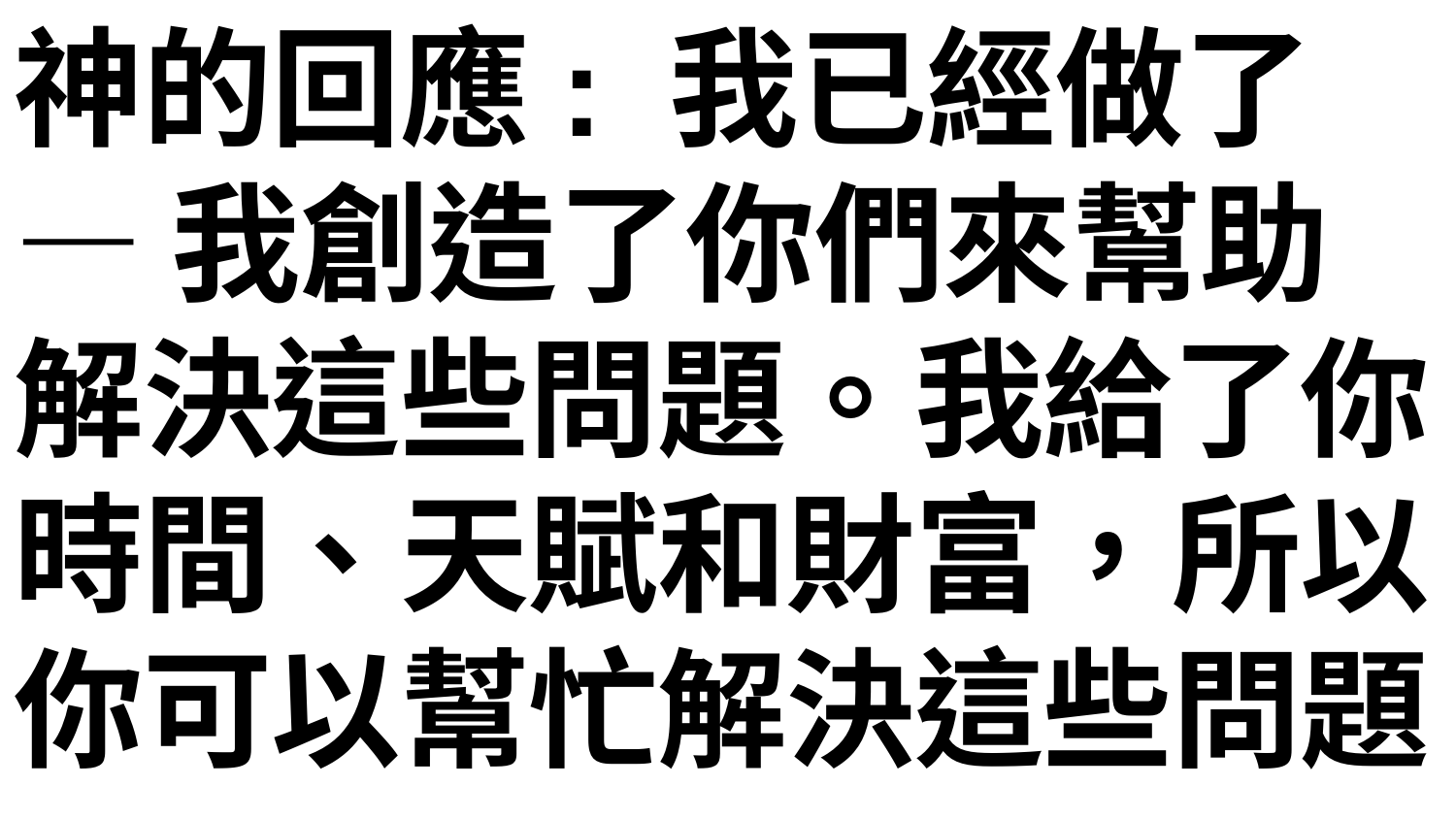

神的回應: 我已經做了 — 我創造了你們來幫助解決這些問題。我給了你時間、天賦和財富，所以你可以幫忙解決這些問題。